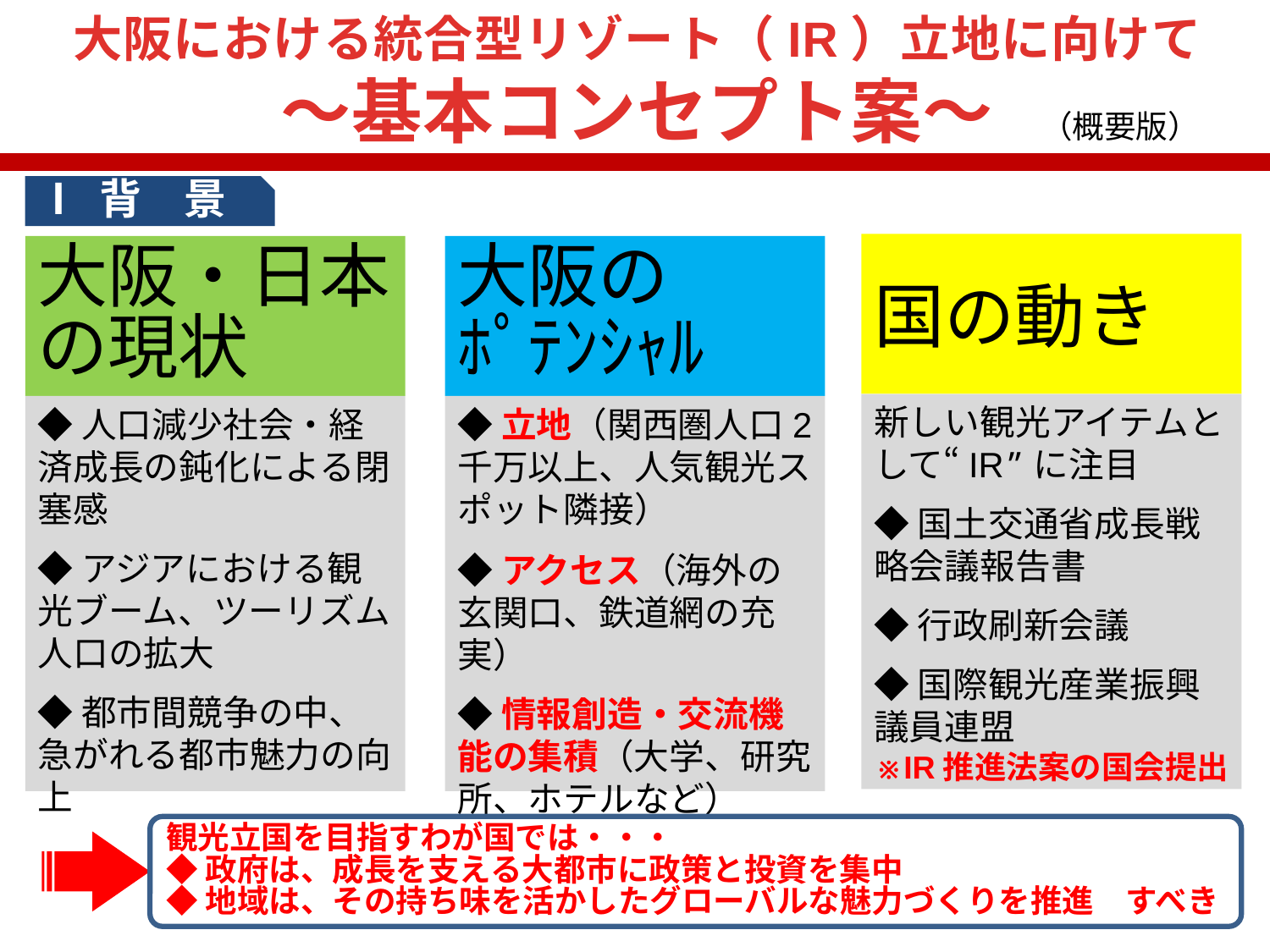

大阪における統合型リゾート（IR）立地に向けて
～基本コンセプト案～
（概要版）
Ⅰ 背　景
国の動き
新しい観光アイテムとして“IR”に注目

◆国土交通省成長戦略会議報告書

◆行政刷新会議

◆国際観光産業振興議員連盟
※IR推進法案の国会提出
大阪・日本の現状
◆人口減少社会・経済成長の鈍化による閉塞感

◆アジアにおける観光ブーム、ツーリズム人口の拡大

◆都市間競争の中、急がれる都市魅力の向上
大阪の
ﾎﾟﾃﾝｼｬﾙ
◆立地（関西圏人口2千万以上、人気観光スポット隣接）

◆アクセス（海外の玄関口、鉄道網の充実）

◆情報創造・交流機能の集積（大学、研究所、ホテルなど）
観光立国を目指すわが国では・・・
◆政府は、成長を支える大都市に政策と投資を集中
◆地域は、その持ち味を活かしたグローバルな魅力づくりを推進　すべき